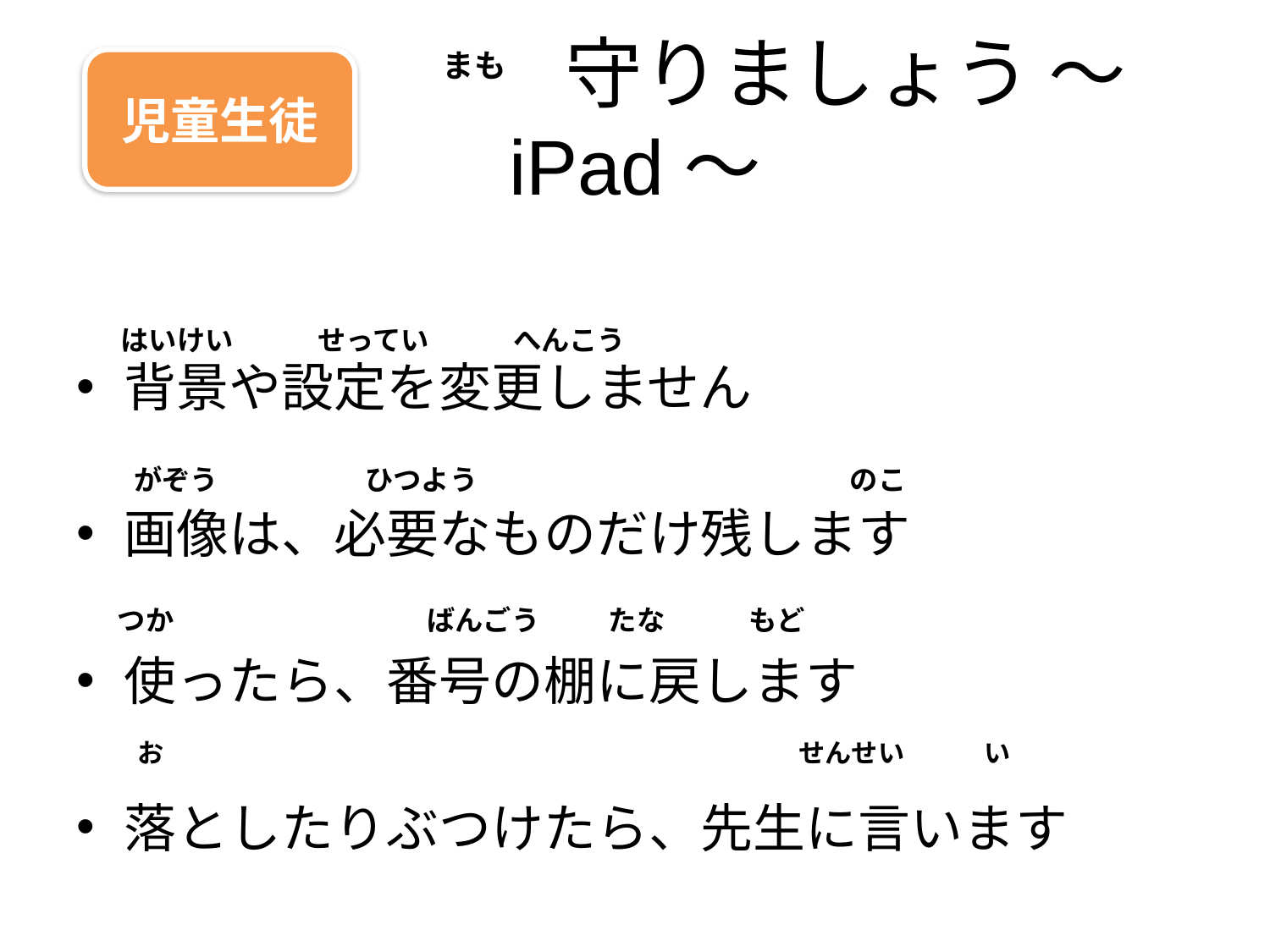

まも
# 守りましょう ～iPad～
児童生徒
 はいけい　　　せってい　　　へんこう
背景や設定を変更しません

画像は、必要なものだけ残します

使ったら、番号の棚に戻します

落としたりぶつけたら、先生に言います
がぞう　　　　 　ひつよう　　　　　　　　　　　　　 のこ
つか　　　　　　　　　ばんごう　　  たな　　　もど
お　　　　　　　　　　　　　　　　　　　　　　　　せんせい　　　い